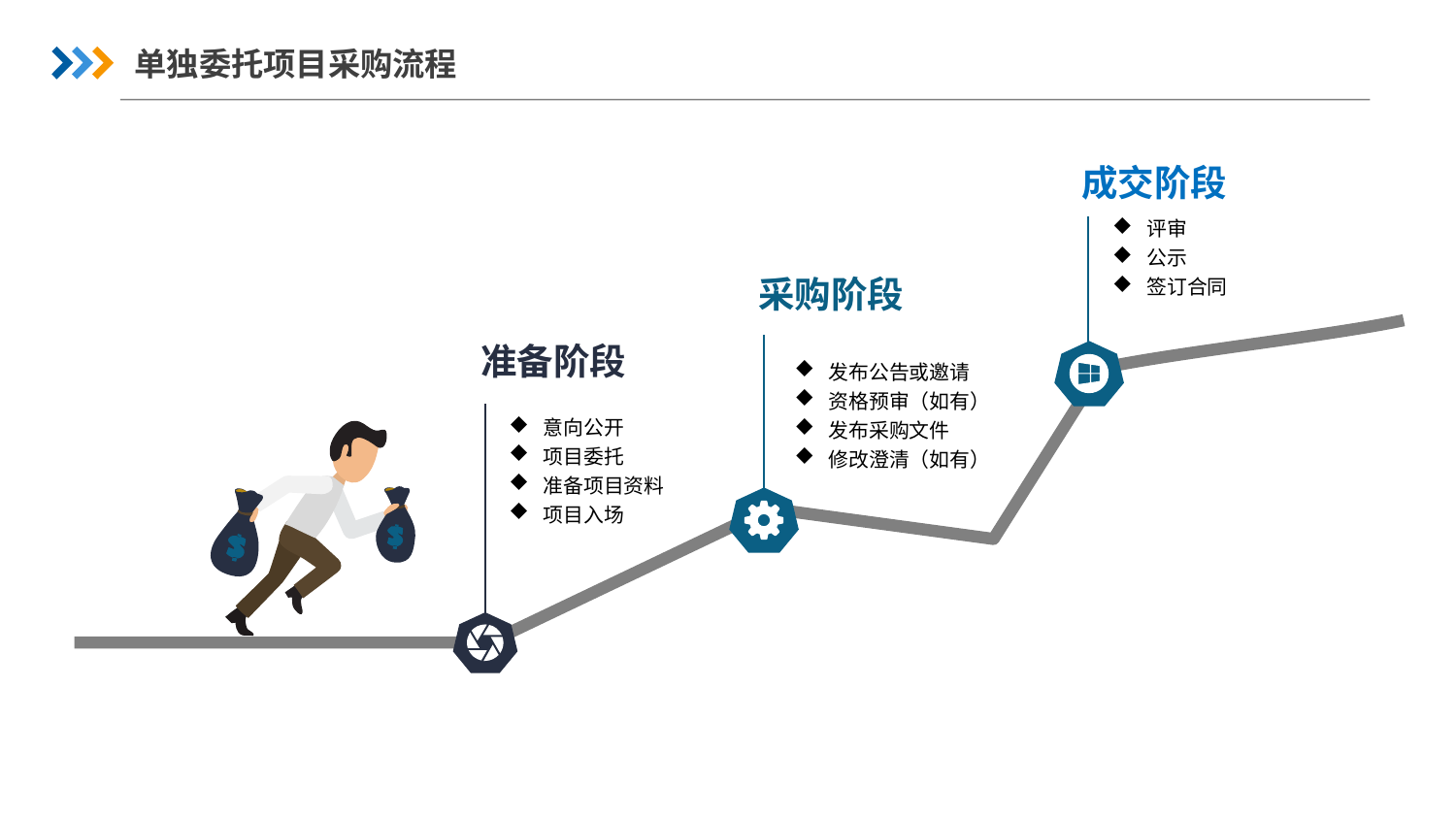

单独委托项目采购流程

成交阶段
评审
公示
签订合同
采购阶段
发布公告或邀请
资格预审（如有）
发布采购文件
修改澄清（如有）

准备阶段
意向公开
项目委托
准备项目资料
项目入场